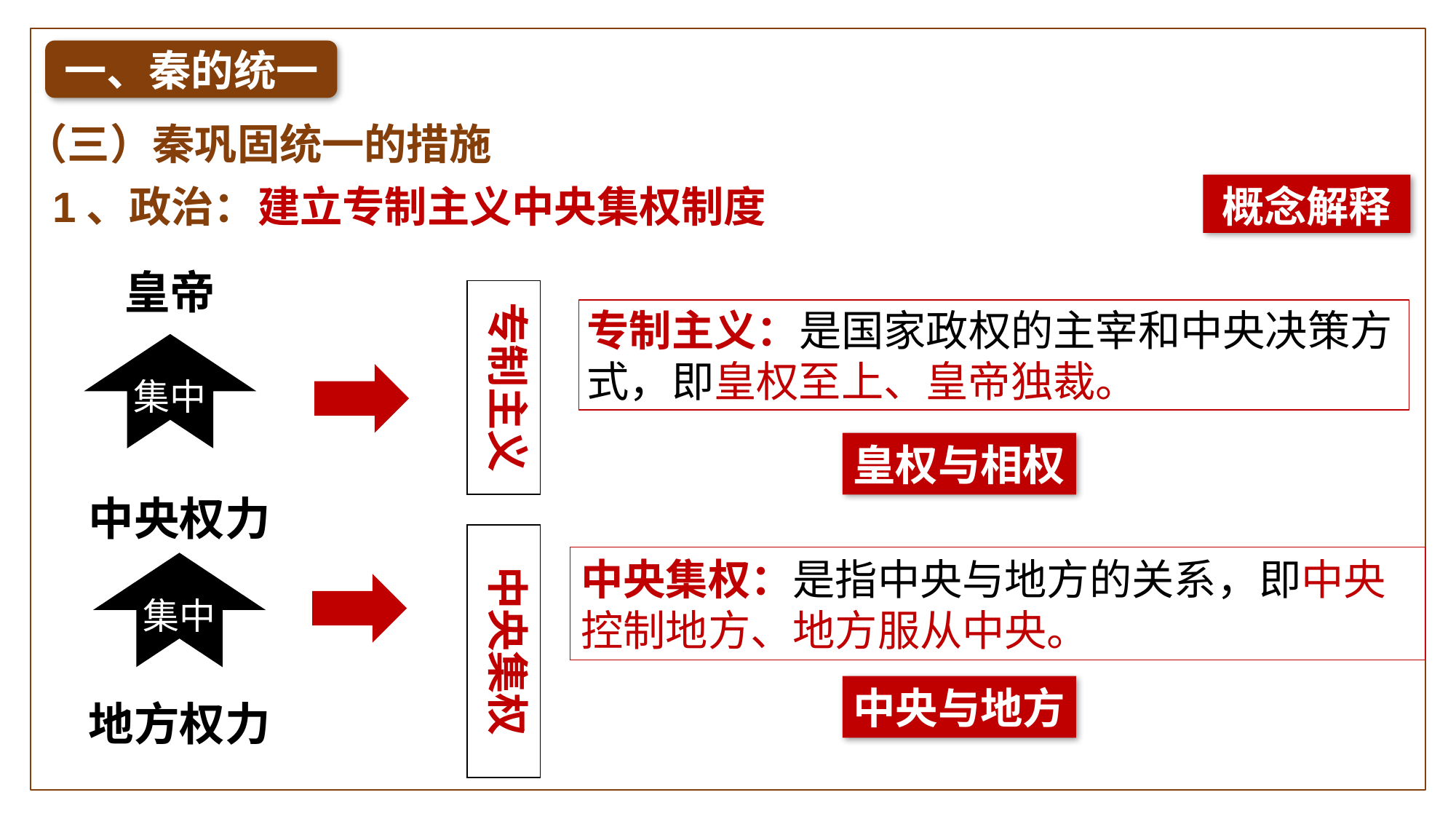

一、秦的统一
（三）秦巩固统一的措施
1、政治：
建立专制主义中央集权制度
概念解释
皇帝

集中
专制主义
专制主义：是国家政权的主宰和中央决策方式，即皇权至上、皇帝独裁。

皇权与相权
中央权力

集中
地方权力
中央集权
中央集权：是指中央与地方的关系，即中央控制地方、地方服从中央。

中央与地方